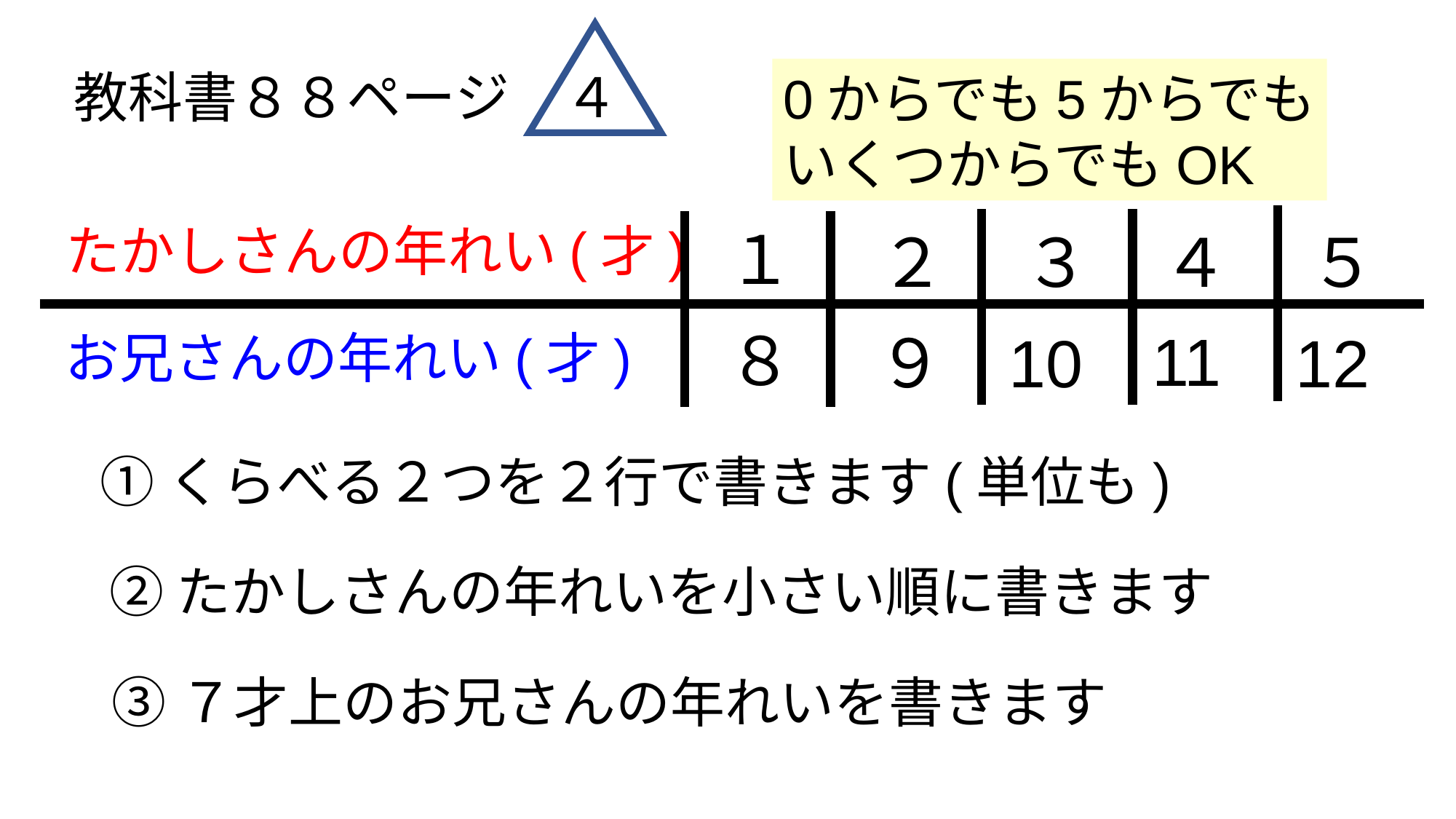

教科書８８ページ　４
0からでも5からでも
いくつからでもOK
たかしさんの年れい(才)
１
２
３
４
５
８
11
９
10
12
お兄さんの年れい(才)
①くらべる２つを２行で書きます(単位も)
②たかしさんの年れいを小さい順に書きます
③７才上のお兄さんの年れいを書きます